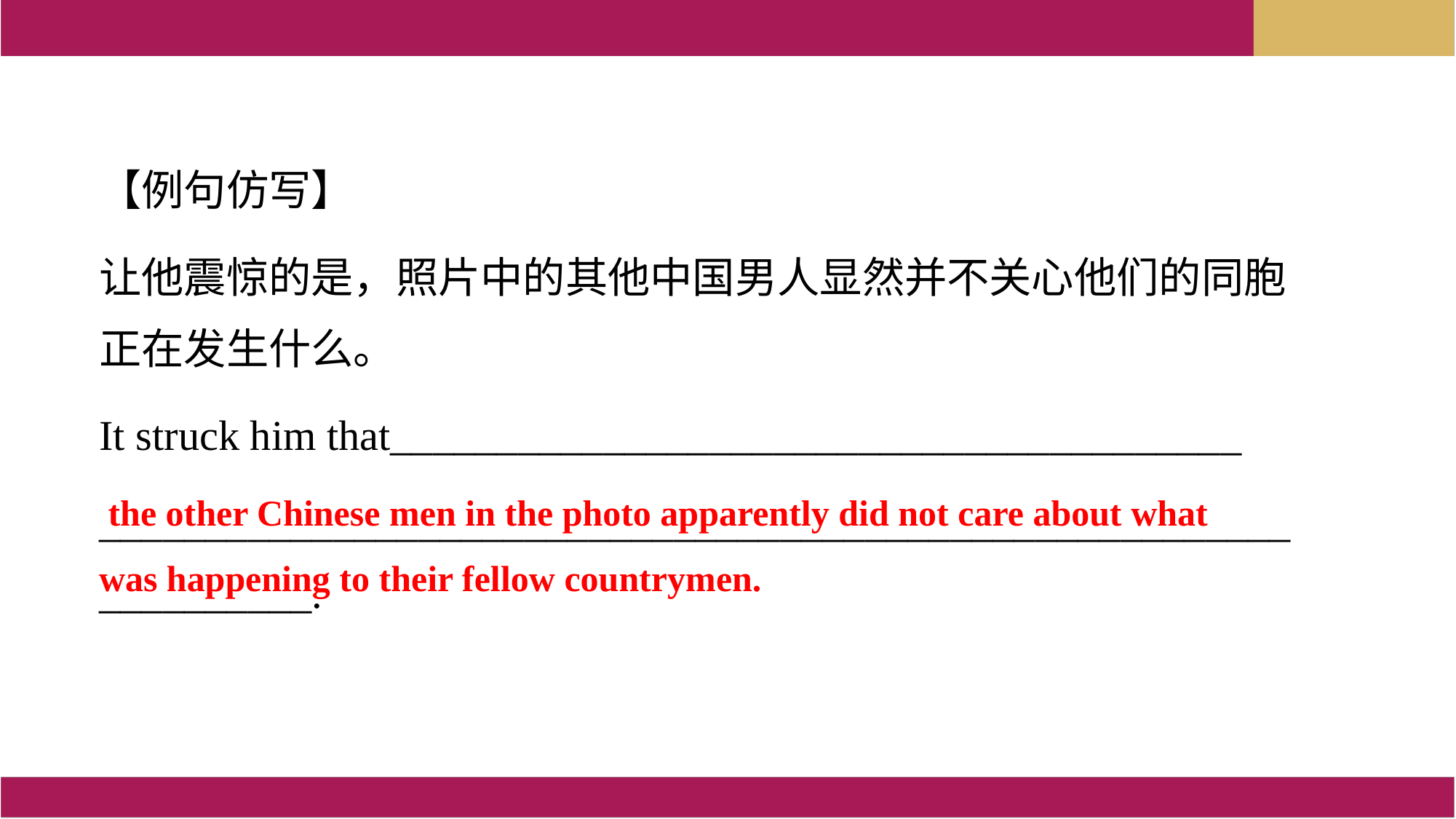

【例句仿写】
让他震惊的是，照片中的其他中国男人显然并不关心他们的同胞正在发生什么。
It struck him that________________________________________
__________________________________________________________________.
 the other Chinese men in the photo apparently did not care about what was happening to their fellow countrymen.